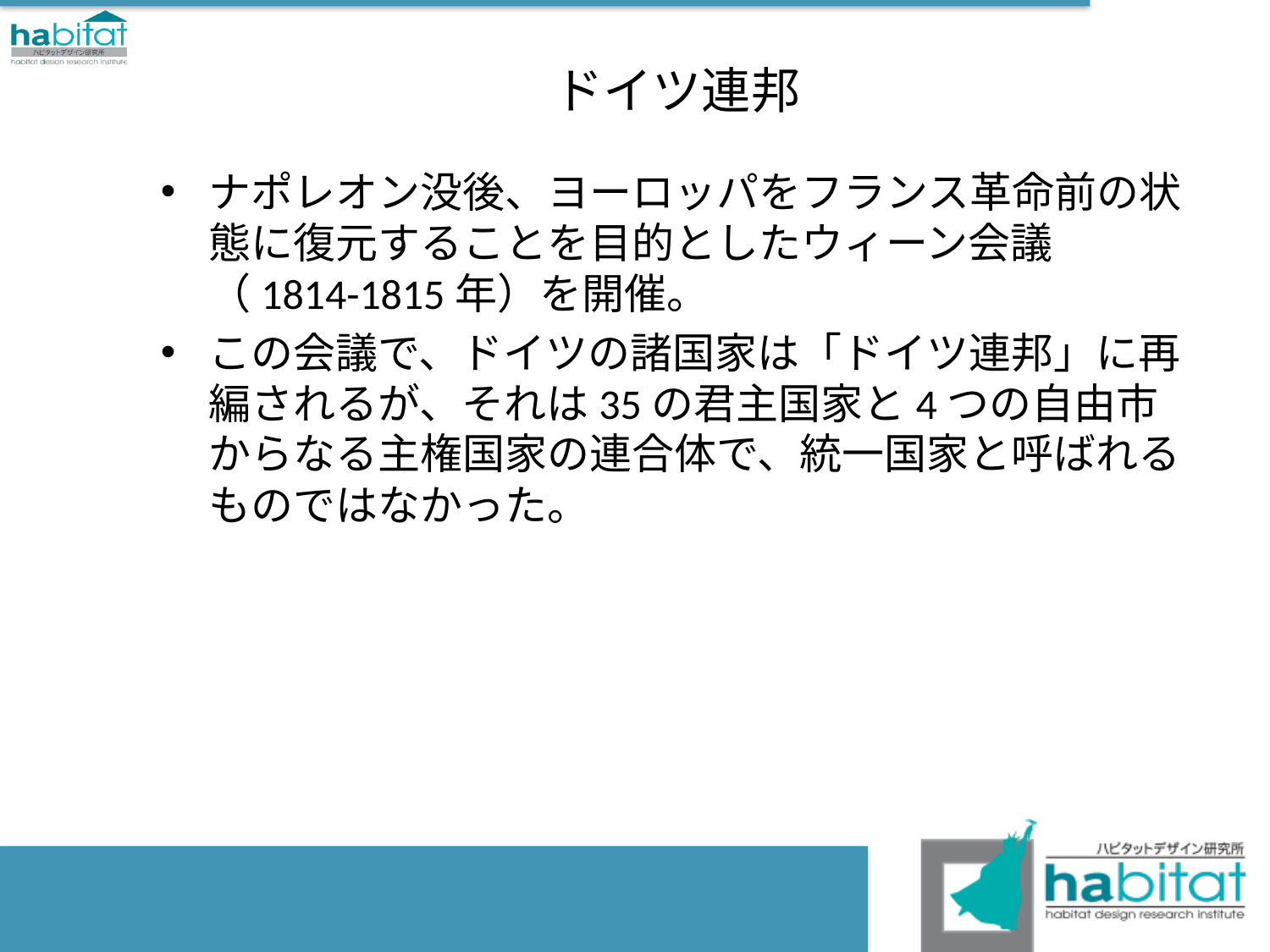

# ドイツ連邦
ナポレオン没後、ヨーロッパをフランス革命前の状態に復元することを目的としたウィーン会議（1814-1815年）を開催。
この会議で、ドイツの諸国家は「ドイツ連邦」に再編されるが、それは35の君主国家と4つの自由市からなる主権国家の連合体で、統一国家と呼ばれるものではなかった。